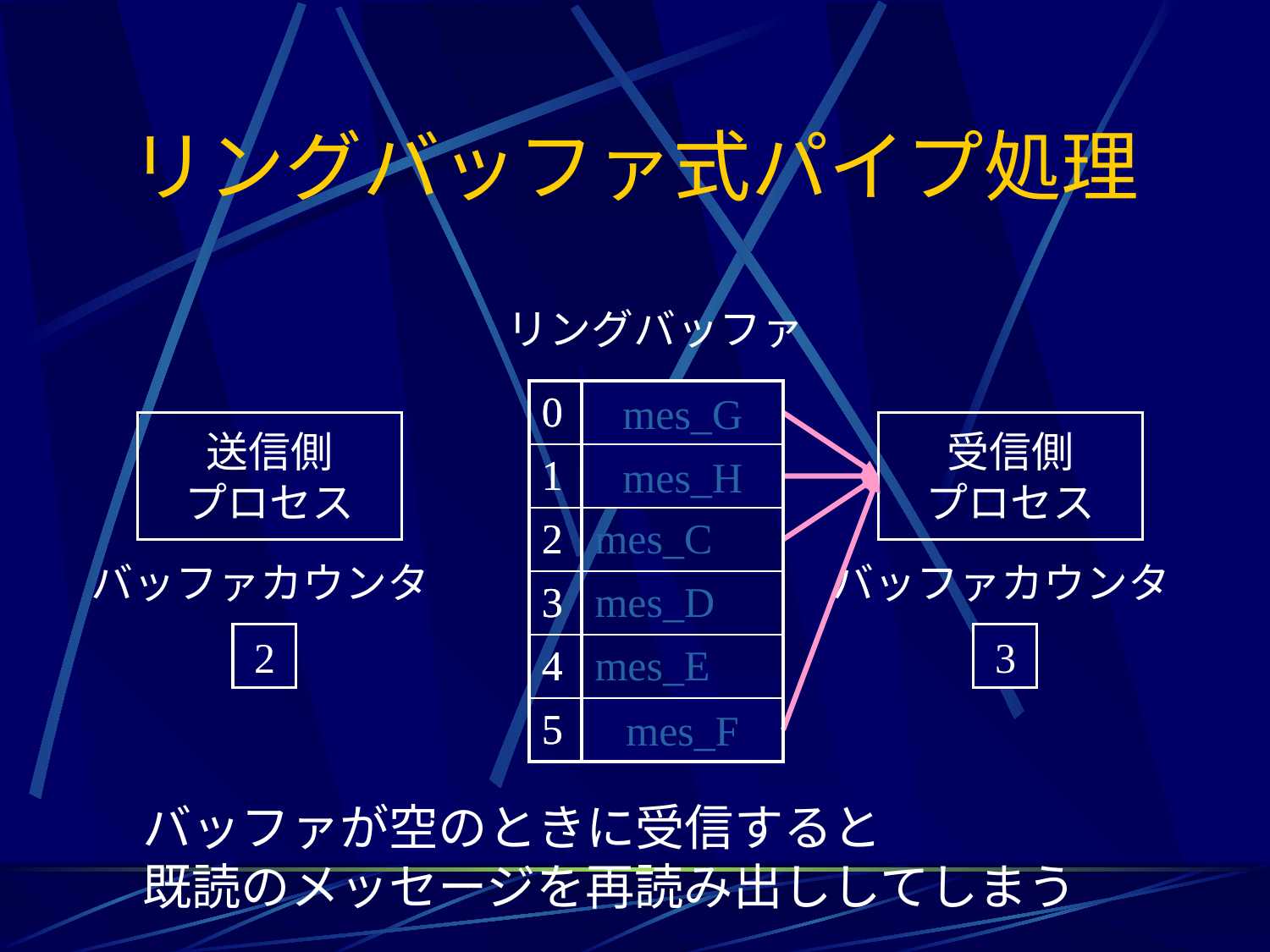

# リングバッファ式パイプ処理
リングバッファ
| 0 | mes\_G |
| --- | --- |
| 1 | mes\_H |
| 2 | mes\_C |
| 3 | mes\_D |
| 4 | mes\_E |
| 5 | mes\_F |
| 0 |  |
| --- | --- |
| 1 |  |
| 2 |  |
| 3 |  |
| 4 |  |
| 5 |  |
mes_G

送信側
プロセス
受信側
プロセス
mes_H

mes_F

バッファカウンタ
バッファカウンタ
2
5
0
1
2
3
バッファが空のときに受信すると
既読のメッセージを再読み出ししてしまう